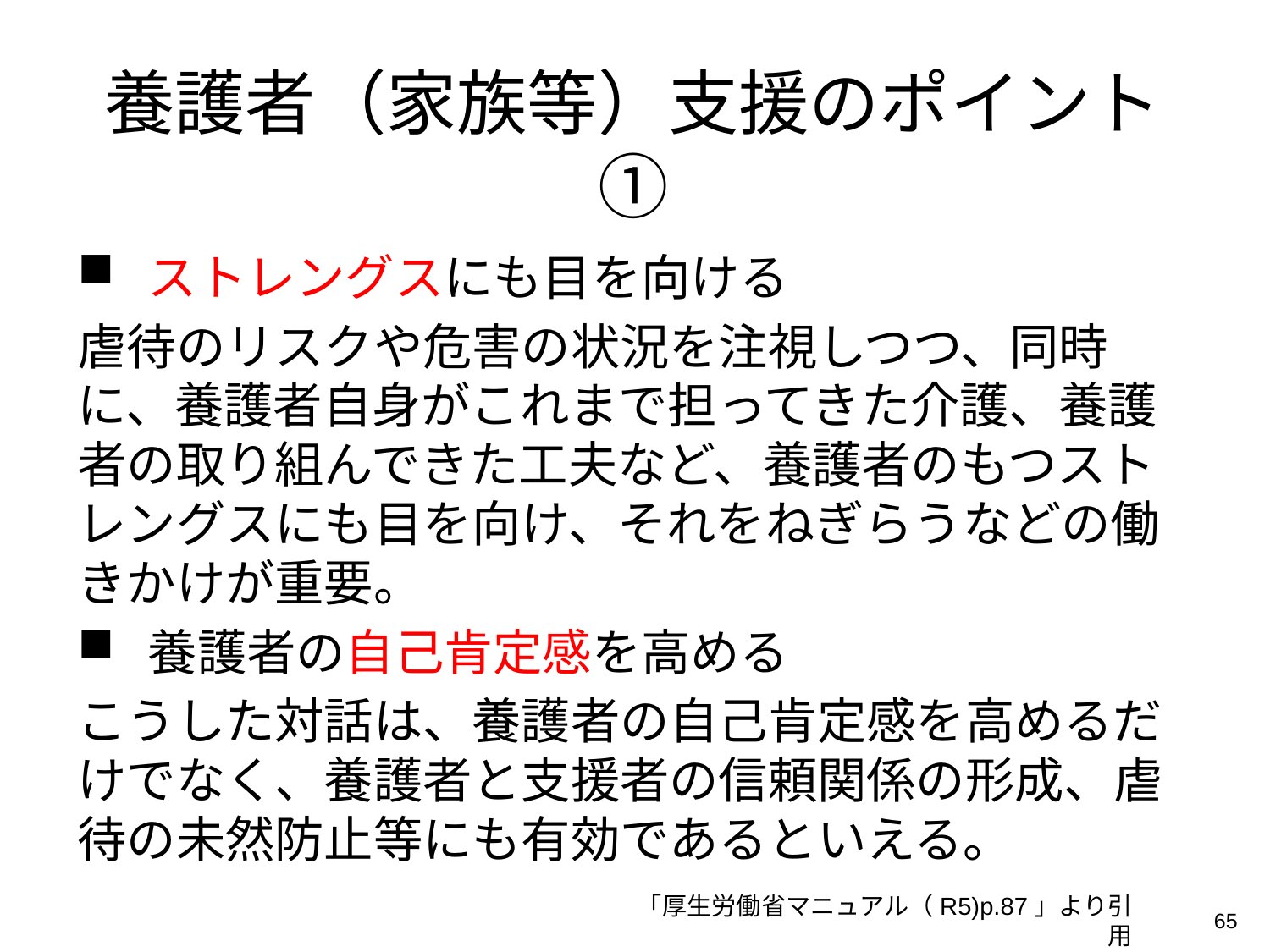

養護者（家族等）支援のポイント①
 ストレングスにも目を向ける
虐待のリスクや危害の状況を注視しつつ、同時に、養護者自身がこれまで担ってきた介護、養護者の取り組んできた工夫など、養護者のもつストレングスにも目を向け、それをねぎらうなどの働きかけが重要。
 養護者の自己肯定感を高める
こうした対話は、養護者の自己肯定感を高めるだけでなく、養護者と支援者の信頼関係の形成、虐待の未然防止等にも有効であるといえる。
「厚生労働省マニュアル（R5)p.87」より引用
65